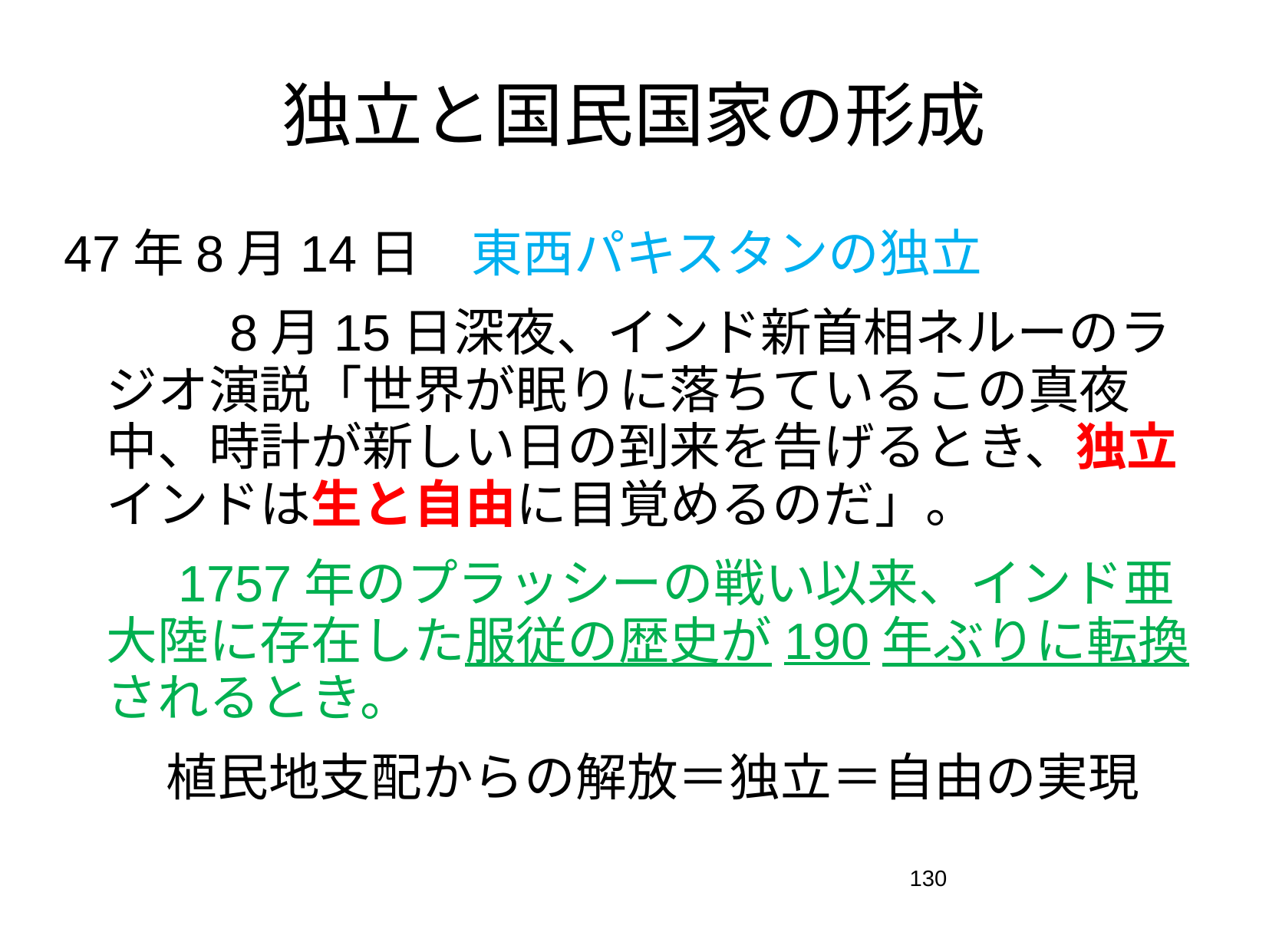

# 独立と国民国家の形成
47年8月14日　東西パキスタンの独立
　　　8月15日深夜、インド新首相ネルーのラジオ演説「世界が眠りに落ちているこの真夜中、時計が新しい日の到来を告げるとき、独立インドは生と自由に目覚めるのだ」。
　　1757年のプラッシーの戦い以来、インド亜大陸に存在した服従の歴史が190年ぶりに転換されるとき。
　　植民地支配からの解放＝独立＝自由の実現

130